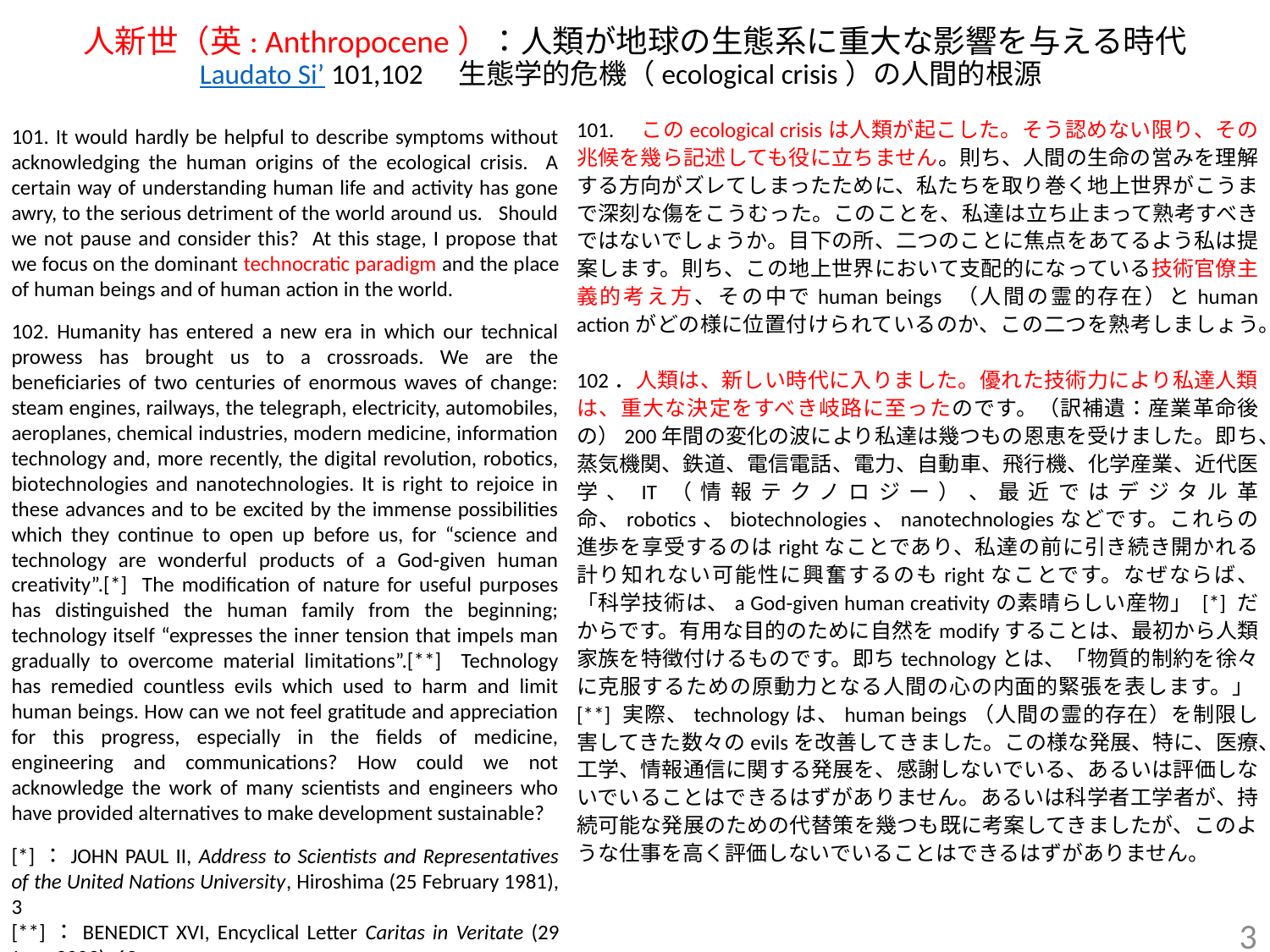

# 人新世（英: Anthropocene）：人類が地球の生態系に重大な影響を与える時代 Laudato Si’ 101,102　生態学的危機（ecological crisis）の人間的根源
101.　このecological crisisは人類が起こした。そう認めない限り、その兆候を幾ら記述しても役に立ちません。則ち、人間の生命の営みを理解する方向がズレてしまったために、私たちを取り巻く地上世界がこうまで深刻な傷をこうむった。このことを、私達は立ち止まって熟考すべきではないでしょうか。目下の所、二つのことに焦点をあてるよう私は提案します。則ち、この地上世界において支配的になっている技術官僚主義的考え方、その中でhuman beings （人間の霊的存在）とhuman actionがどの様に位置付けられているのか、この二つを熟考しましょう。

102．人類は、新しい時代に入りました。優れた技術力により私達人類は、重大な決定をすべき岐路に至ったのです。（訳補遺：産業革命後の）200年間の変化の波により私達は幾つもの恩恵を受けました。即ち、蒸気機関、鉄道、電信電話、電力、自動車、飛行機、化学産業、近代医学、IT（情報テクノロジー）、最近ではデジタル革命、robotics、biotechnologies、nanotechnologiesなどです。これらの進歩を享受するのはrightなことであり、私達の前に引き続き開かれる計り知れない可能性に興奮するのもrightなことです。なぜならば、「科学技術は、a God-given human creativityの素晴らしい産物」 [*] だからです。有用な目的のために自然をmodifyすることは、最初から人類家族を特徴付けるものです。即ちtechnologyとは、「物質的制約を徐々に克服するための原動力となる人間の心の内面的緊張を表します。」[**] 実際、technologyは、human beings（人間の霊的存在）を制限し害してきた数々のevilsを改善してきました。この様な発展、特に、医療、工学、情報通信に関する発展を、感謝しないでいる、あるいは評価しないでいることはできるはずがありません。あるいは科学者工学者が、持続可能な発展のための代替策を幾つも既に考案してきましたが、このような仕事を高く評価しないでいることはできるはずがありません。

101. It would hardly be helpful to describe symptoms without acknowledging the human origins of the ecological crisis.  A certain way of understanding human life and activity has gone awry, to the serious detriment of the world around us.   Should we not pause and consider this?  At this stage, I propose that we focus on the dominant technocratic paradigm and the place of human beings and of human action in the world.
102. Humanity has entered a new era in which our technical prowess has brought us to a crossroads. We are the beneficiaries of two centuries of enormous waves of change: steam engines, railways, the telegraph, electricity, automobiles, aeroplanes, chemical industries, modern medicine, information technology and, more recently, the digital revolution, robotics, biotechnologies and nanotechnologies. It is right to rejoice in these advances and to be excited by the immense possibilities which they continue to open up before us, for “science and technology are wonderful products of a God-given human creativity”.[*]  The modification of nature for useful purposes has distinguished the human family from the beginning; technology itself “expresses the inner tension that impels man gradually to overcome material limitations”.[**]  Technology has remedied countless evils which used to harm and limit human beings. How can we not feel gratitude and appreciation for this progress, especially in the fields of medicine, engineering and communications? How could we not acknowledge the work of many scientists and engineers who have provided alternatives to make development sustainable?
[*]：JOHN PAUL II, Address to Scientists and Representatives of the United Nations University, Hiroshima (25 February 1981), 3
[**]：BENEDICT XVI, Encyclical Letter Caritas in Veritate (29 June 2009), 69
3